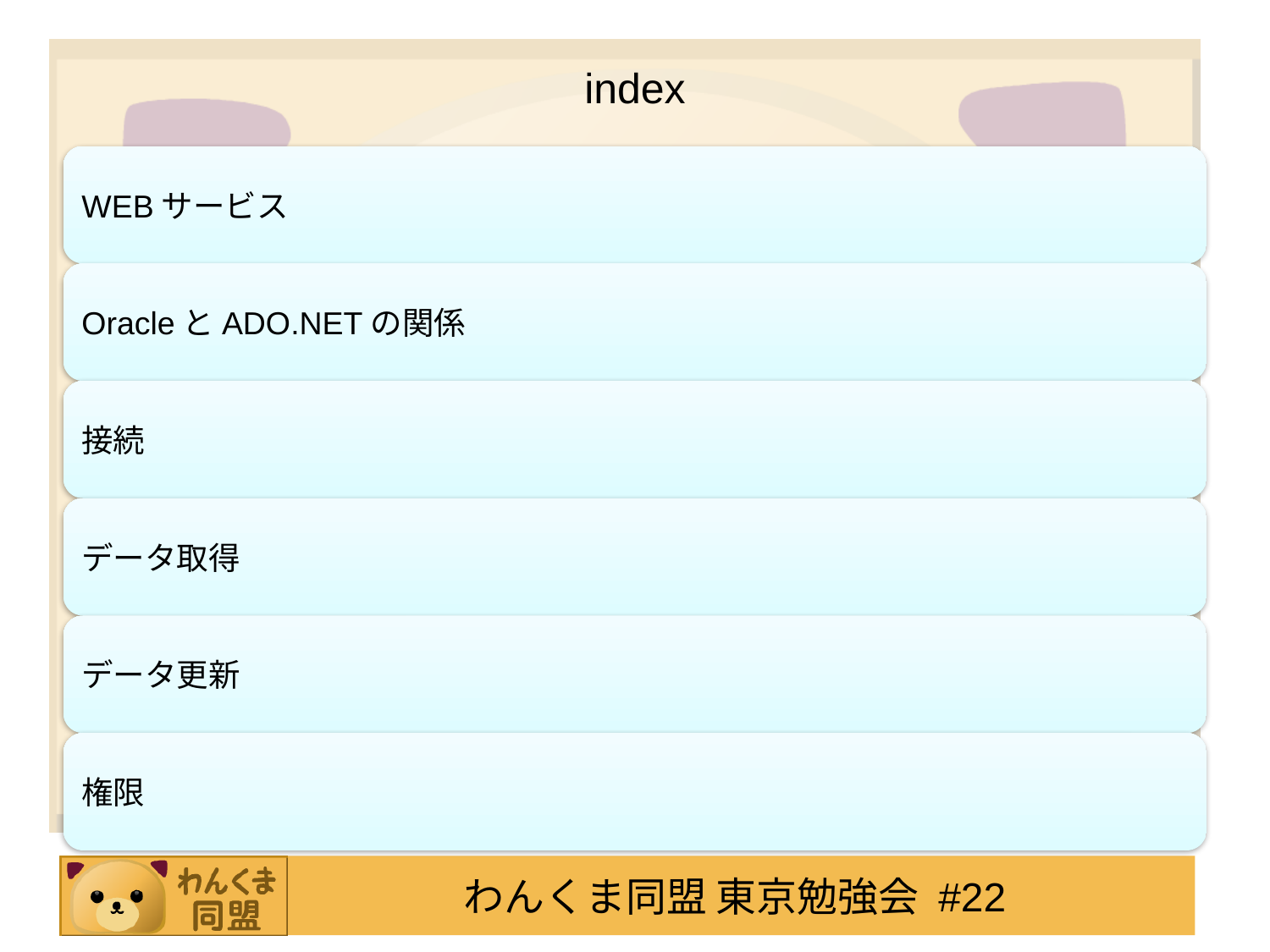

# index
接続
データ取得
データ更新
権限
WEBサービス
OracleとADO.NETの関係